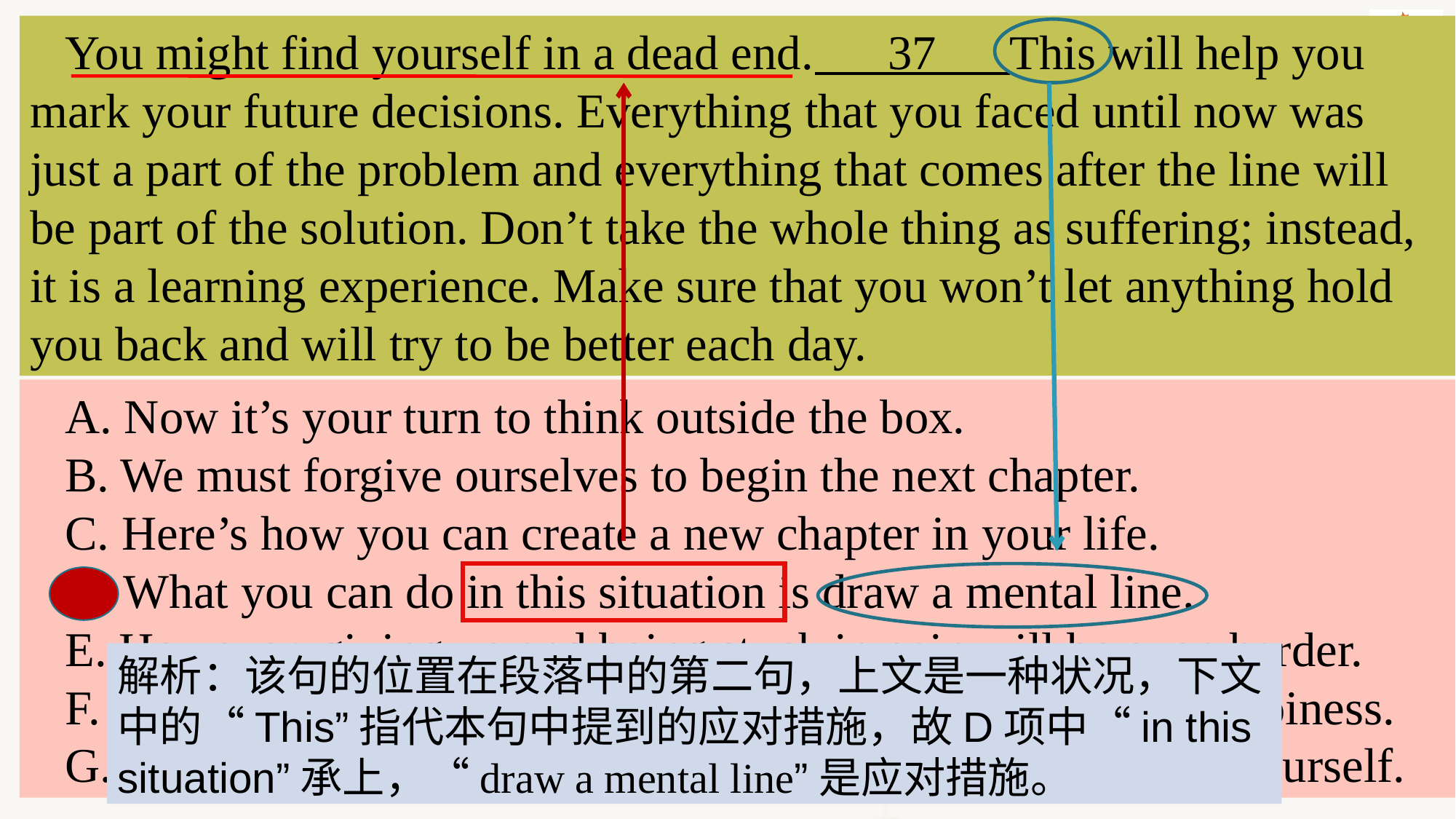

You might find yourself in a dead end.      37      This will help you mark your future decisions. Everything that you faced until now was just a part of the problem and everything that comes after the line will be part of the solution. Don’t take the whole thing as suffering; instead, it is a learning experience. Make sure that you won’t let anything hold you back and will try to be better each day.

A. Now it’s your turn to think outside the box.
B. We must forgive ourselves to begin the next chapter.
C. Here’s how you can create a new chapter in your life.
D. What you can do in this situation is draw a mental line.
E. However, giving up and being stuck in pain will be even harder.
F. Let your tears and sweat water the seeds of your future happiness.
G. Besides, you will obtain the motivation you can’t find in yourself.

解析：该句的位置在段落中的第二句，上文是一种状况，下文中的“This”指代本句中提到的应对措施，故D项中“in this situation”承上，“draw a mental line”是应对措施。